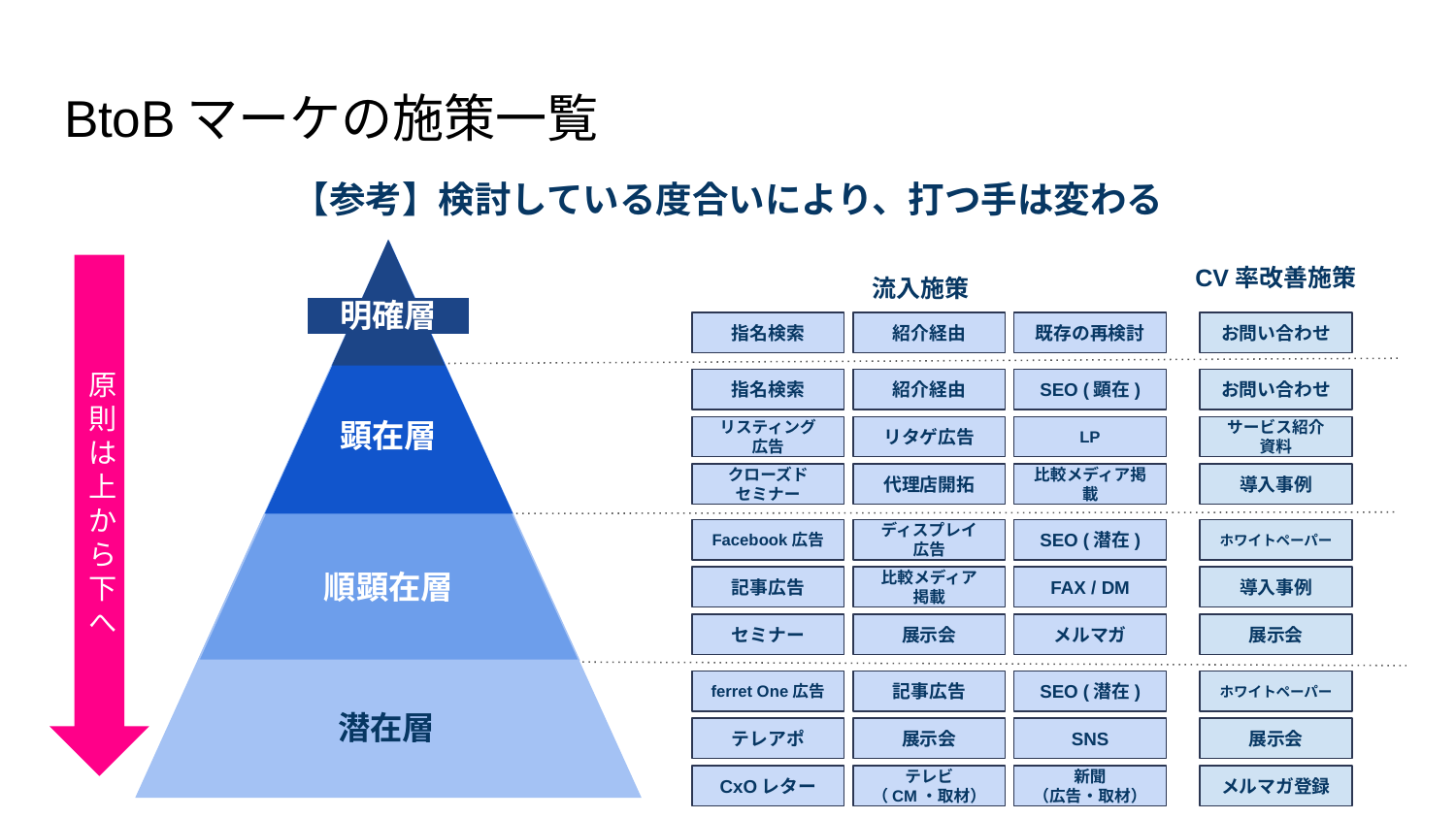

# BtoBマーケの施策一覧
【参考】検討している度合いにより、打つ手は変わる

CV率改善施策
原則は上から下へ
流入施策
　明確層
既存の再検討
SEO (顕在)
LP
比較メディア掲載
SEO (潜在)
FAX / DM
メルマガ
SEO (潜在)
SNS
新聞
（広告・取材）
お問い合わせ
指名検索
紹介経由
指名検索
紹介経由
リスティング
広告
リタゲ広告
クローズド
セミナー
代理店開拓
Facebook広告
ディスプレイ
広告
記事広告
比較メディア
掲載
セミナー
展示会
ferret One広告
記事広告
テレアポ
展示会
CxOレター
テレビ
（CM・取材）
お問い合わせ
顕在層
サービス紹介
資料
導入事例
ホワイトペーパー
　順顕在層
導入事例
展示会
ホワイトペーパー
潜在層
展示会
メルマガ登録